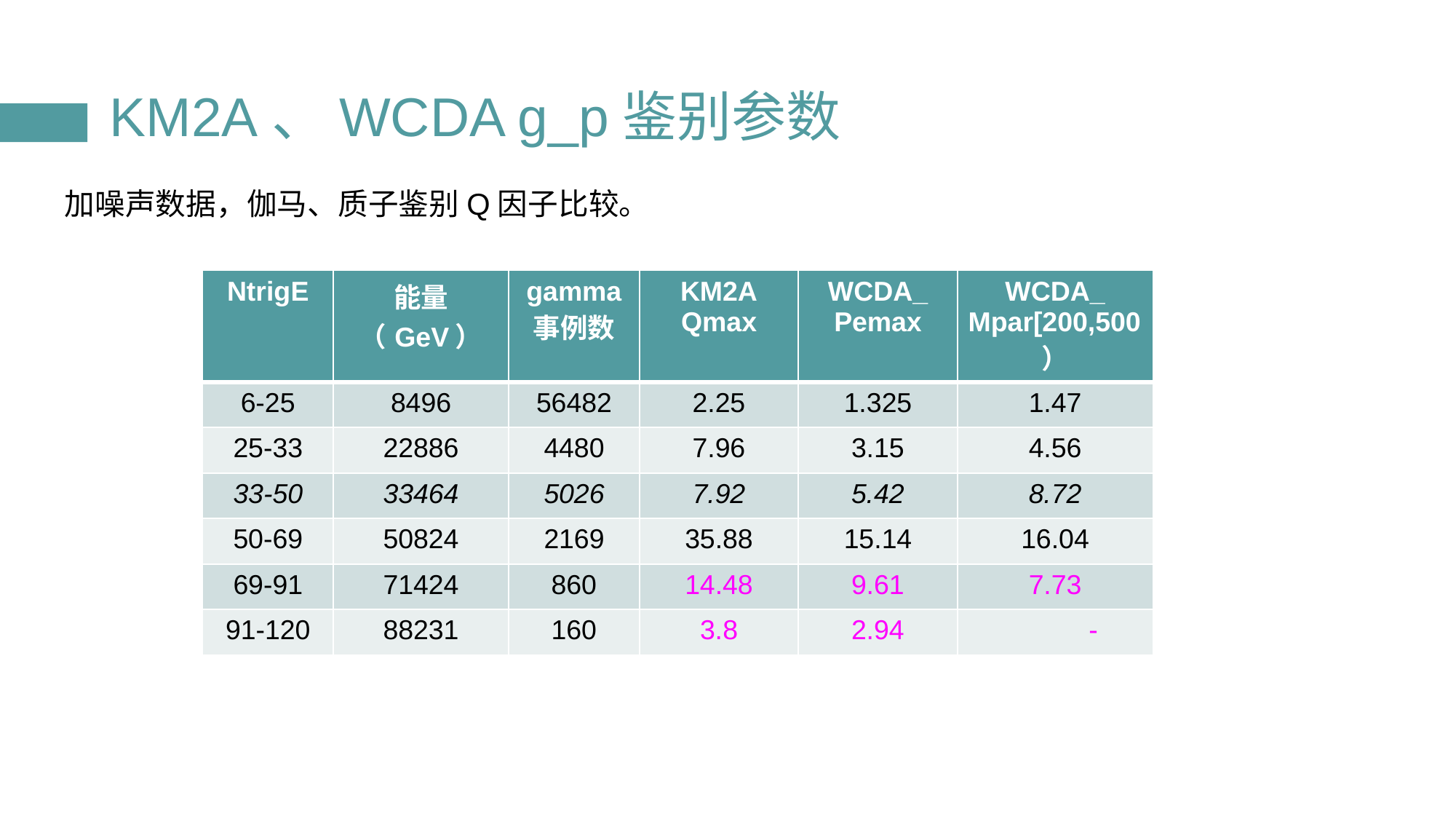

# KM2A、WCDA g_p鉴别参数
加噪声数据，伽马、质子鉴别Q因子比较。
| NtrigE | 能量（GeV） | gamma 事例数 | KM2A Qmax | WCDA\_ Pemax | WCDA\_ Mpar[200,500） |
| --- | --- | --- | --- | --- | --- |
| 6-25 | 8496 | 56482 | 2.25 | 1.325 | 1.47 |
| 25-33 | 22886 | 4480 | 7.96 | 3.15 | 4.56 |
| 33-50 | 33464 | 5026 | 7.92 | 5.42 | 8.72 |
| 50-69 | 50824 | 2169 | 35.88 | 15.14 | 16.04 |
| 69-91 | 71424 | 860 | 14.48 | 9.61 | 7.73 |
| 91-120 | 88231 | 160 | 3.8 | 2.94 | - |